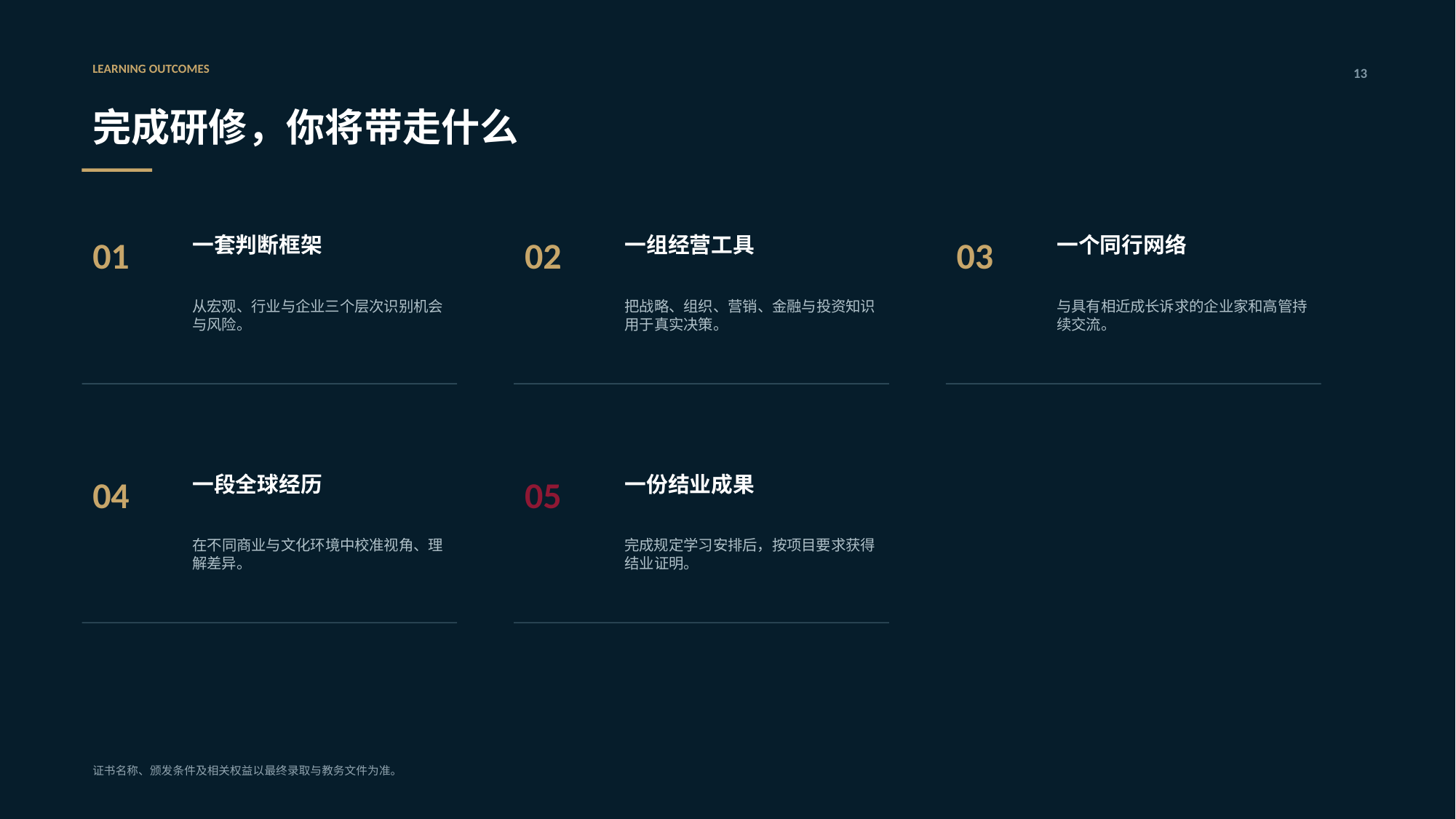

LEARNING OUTCOMES
13
完成研修，你将带走什么

01
02
03
一套判断框架
一组经营工具
一个同行网络
从宏观、行业与企业三个层次识别机会与风险。
把战略、组织、营销、金融与投资知识用于真实决策。
与具有相近成长诉求的企业家和高管持续交流。

04
05
一段全球经历
一份结业成果
在不同商业与文化环境中校准视角、理解差异。
完成规定学习安排后，按项目要求获得结业证明。

证书名称、颁发条件及相关权益以最终录取与教务文件为准。